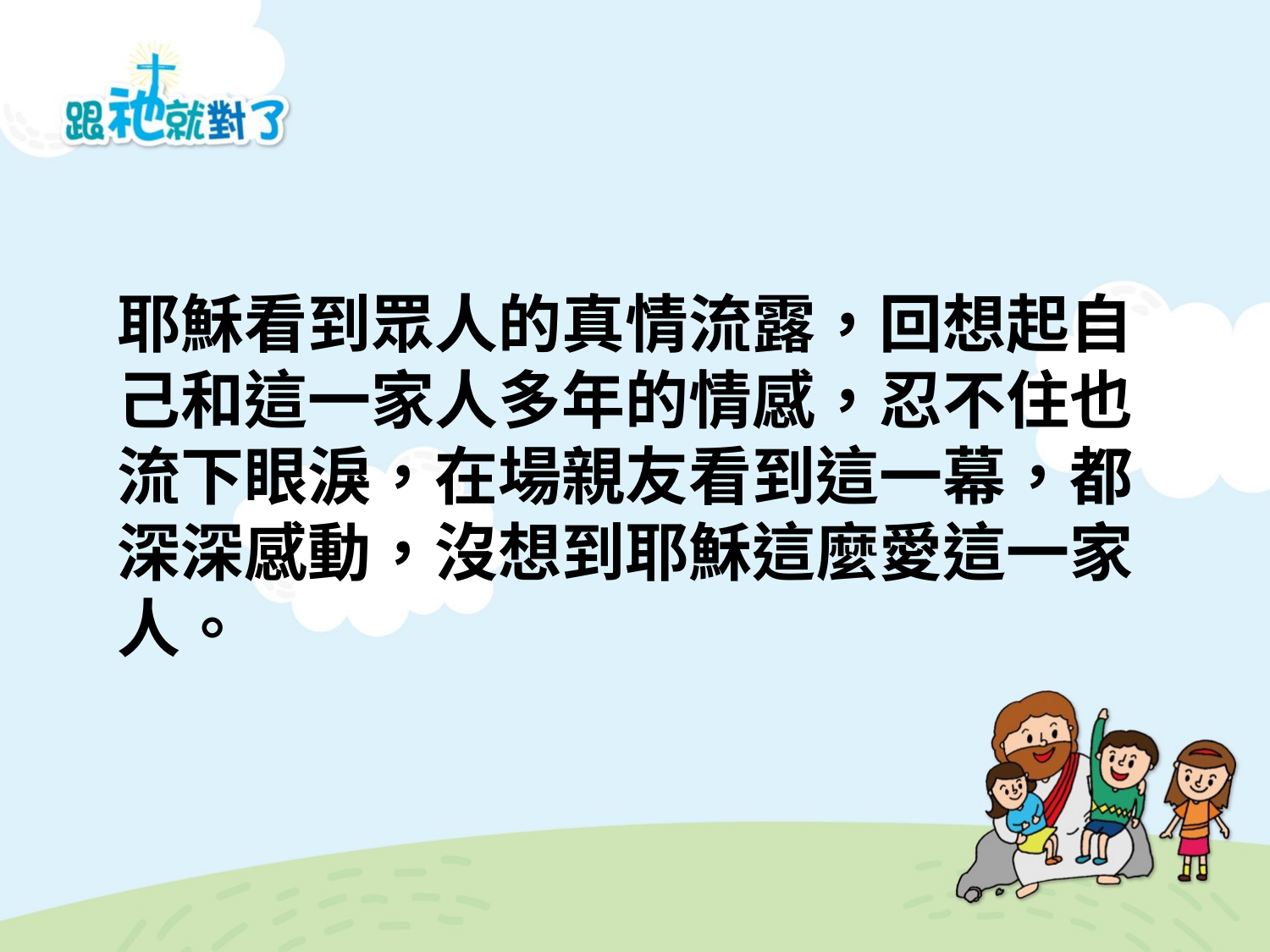

耶穌看到眾人的真情流露，回想起自己和這一家人多年的情感，忍不住也流下眼淚，在場親友看到這一幕，都深深感動，沒想到耶穌這麼愛這一家人。